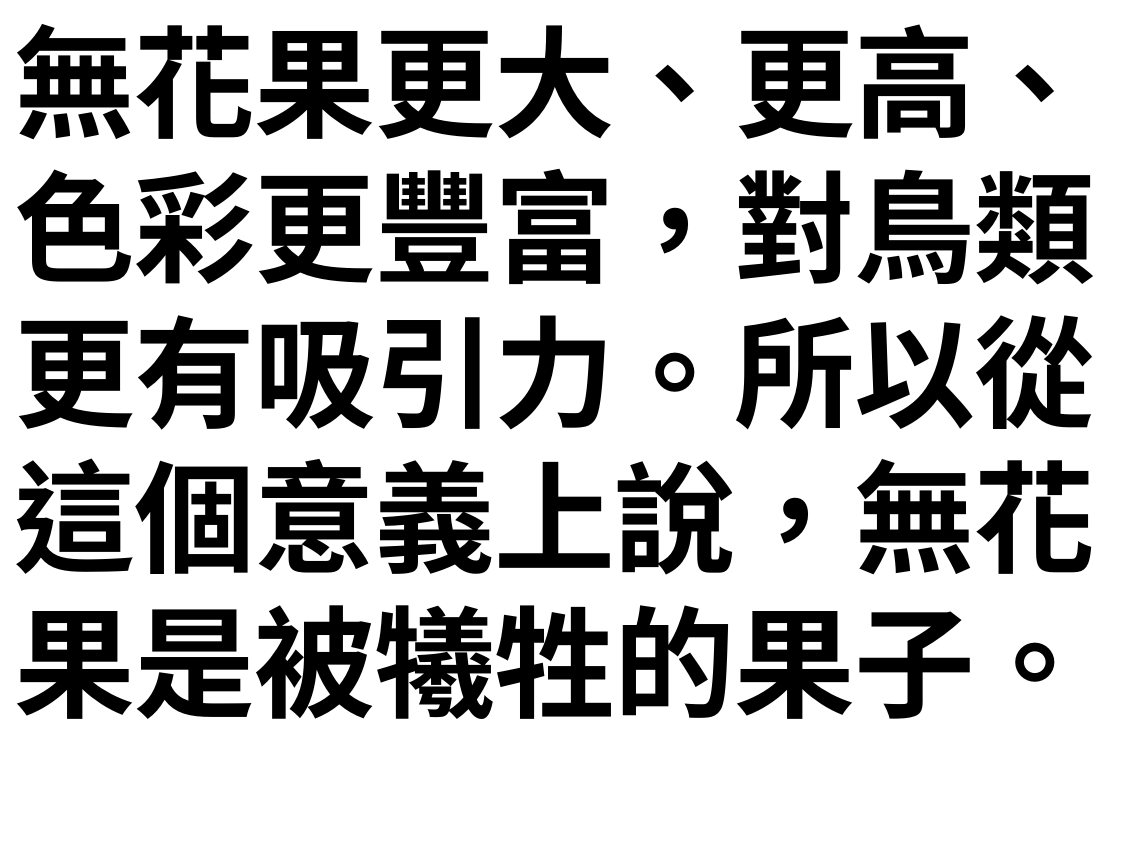

無花果更大、更高、色彩更豐富，對鳥類更有吸引力。所以從這個意義上說，無花果是被犧牲的果子。